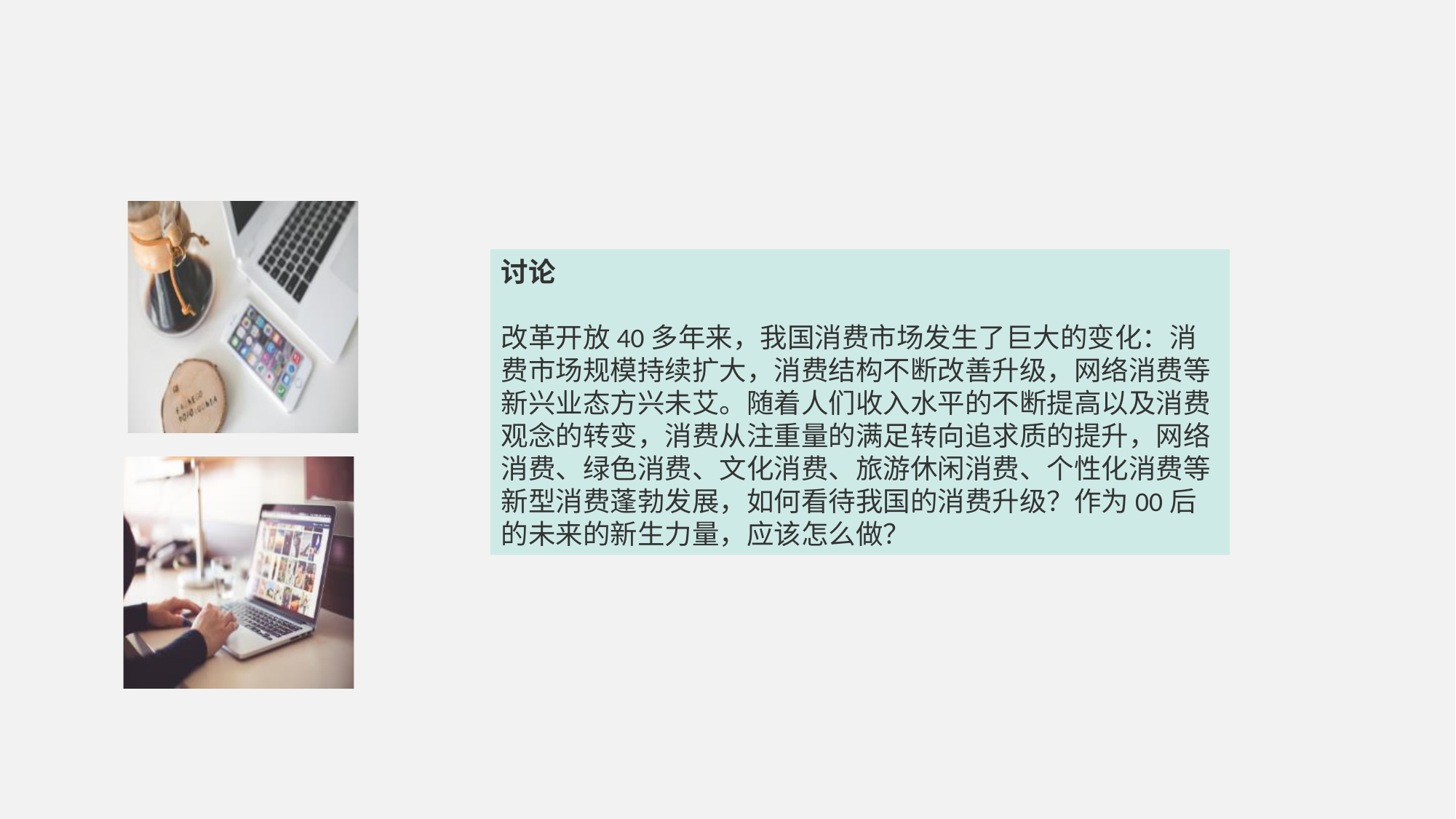

讨论

改革开放40多年来，我国消费市场发生了巨大的变化：消费市场规模持续扩大，消费结构不断改善升级，网络消费等新兴业态方兴未艾。随着人们收入水平的不断提高以及消费观念的转变，消费从注重量的满足转向追求质的提升，网络消费、绿色消费、文化消费、旅游休闲消费、个性化消费等新型消费蓬勃发展，如何看待我国的消费升级？作为00后的未来的新生力量，应该怎么做？